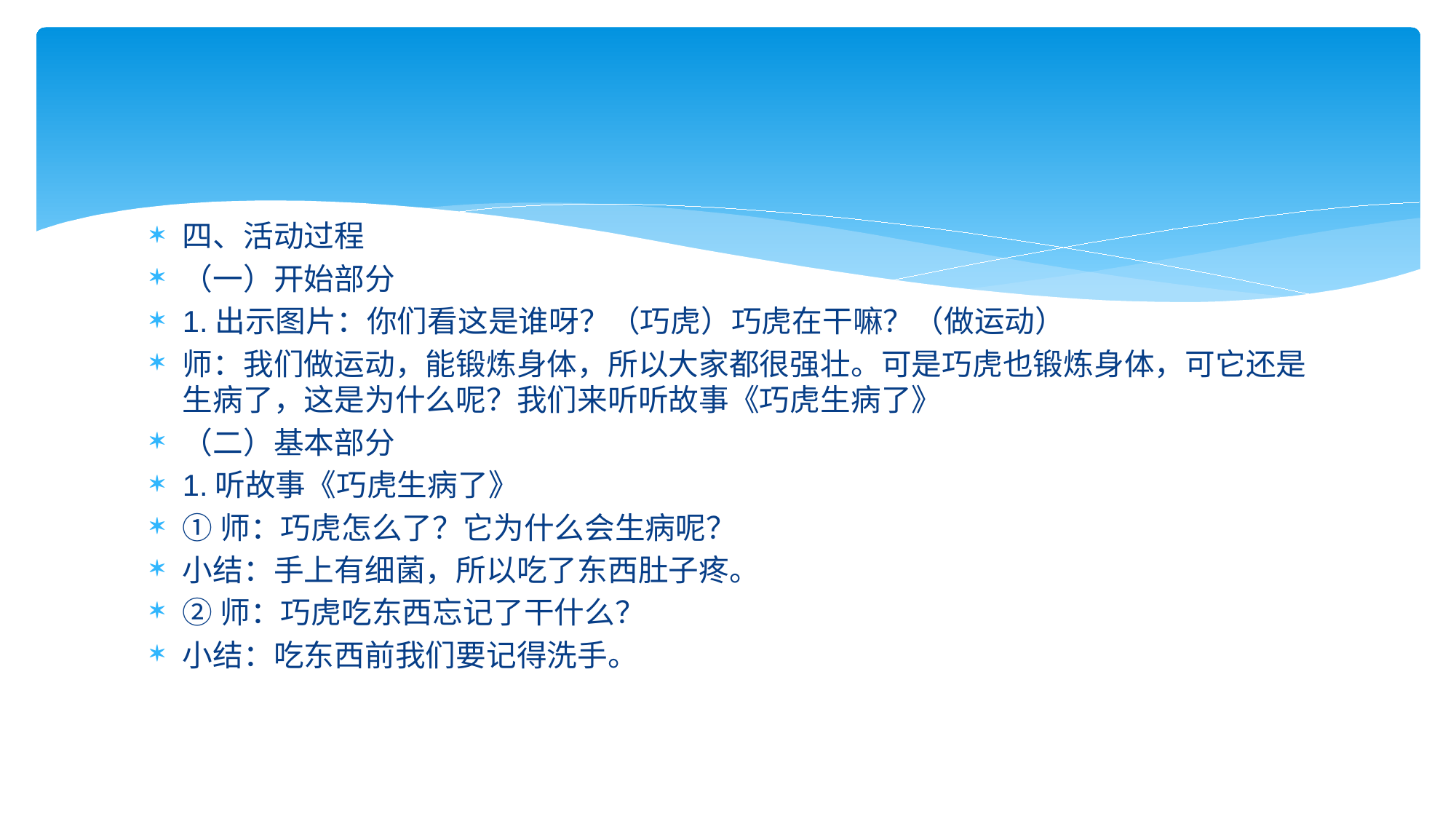

四、活动过程
（一）开始部分
1.出示图片：你们看这是谁呀？（巧虎）巧虎在干嘛？（做运动）
师：我们做运动，能锻炼身体，所以大家都很强壮。可是巧虎也锻炼身体，可它还是生病了，这是为什么呢？我们来听听故事《巧虎生病了》
（二）基本部分
1.听故事《巧虎生病了》
①师：巧虎怎么了？它为什么会生病呢？
小结：手上有细菌，所以吃了东西肚子疼。
②师：巧虎吃东西忘记了干什么？
小结：吃东西前我们要记得洗手。